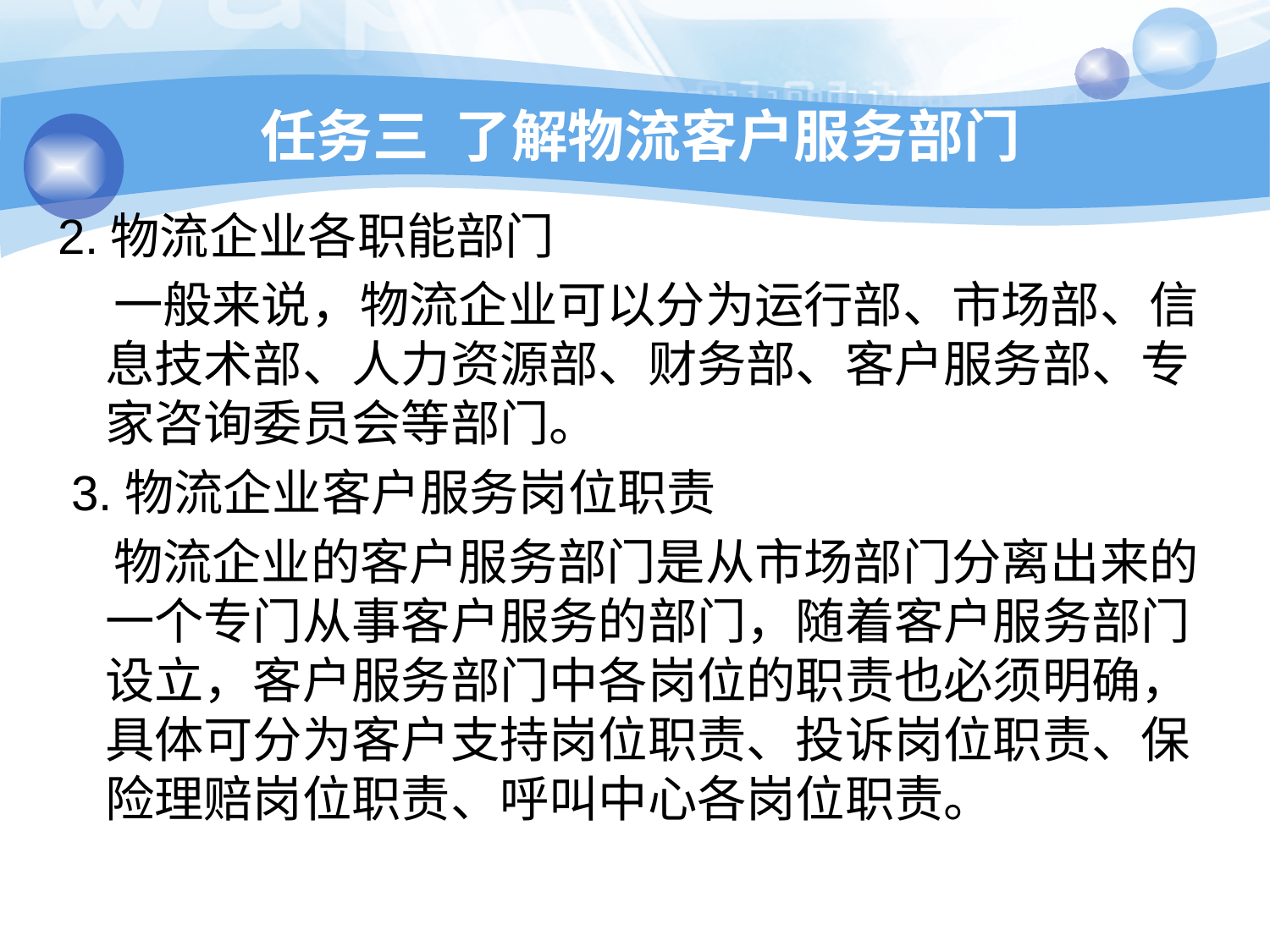

# 任务三  了解物流客户服务部门
2.物流企业各职能部门
    一般来说，物流企业可以分为运行部、市场部、信息技术部、人力资源部、财务部、客户服务部、专家咨询委员会等部门。
 3.物流企业客户服务岗位职责
    物流企业的客户服务部门是从市场部门分离出来的一个专门从事客户服务的部门，随着客户服务部门设立，客户服务部门中各岗位的职责也必须明确，具体可分为客户支持岗位职责、投诉岗位职责、保险理赔岗位职责、呼叫中心各岗位职责。